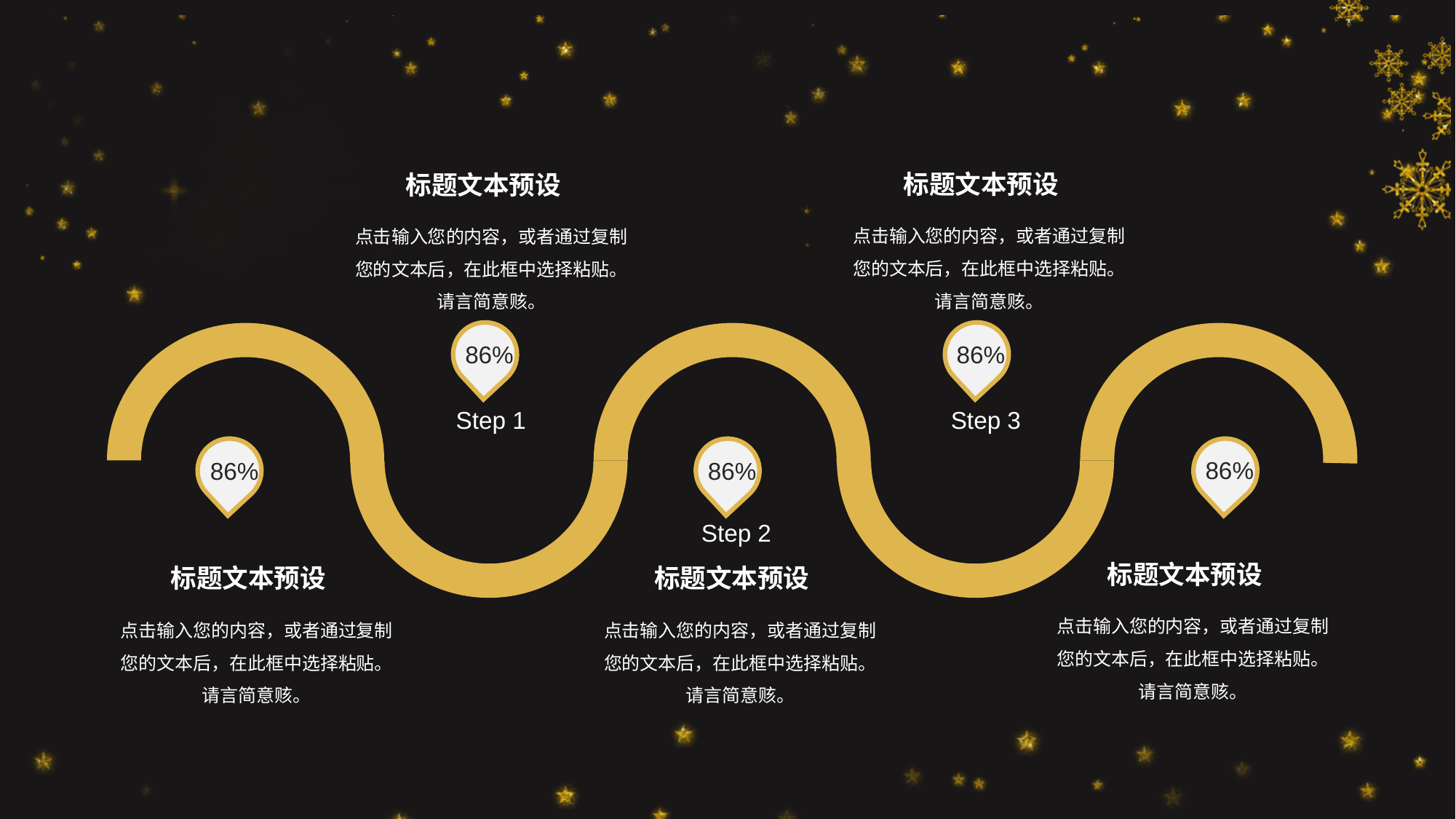

标题文本预设
标题文本预设
点击输入您的内容，或者通过复制您的文本后，在此框中选择粘贴。请言简意赅。
点击输入您的内容，或者通过复制您的文本后，在此框中选择粘贴。请言简意赅。

86%

86%

Step 1
Step 3

86%

86%

86%
Step 2
标题文本预设
标题文本预设
标题文本预设
点击输入您的内容，或者通过复制您的文本后，在此框中选择粘贴。请言简意赅。
点击输入您的内容，或者通过复制您的文本后，在此框中选择粘贴。请言简意赅。
点击输入您的内容，或者通过复制您的文本后，在此框中选择粘贴。请言简意赅。